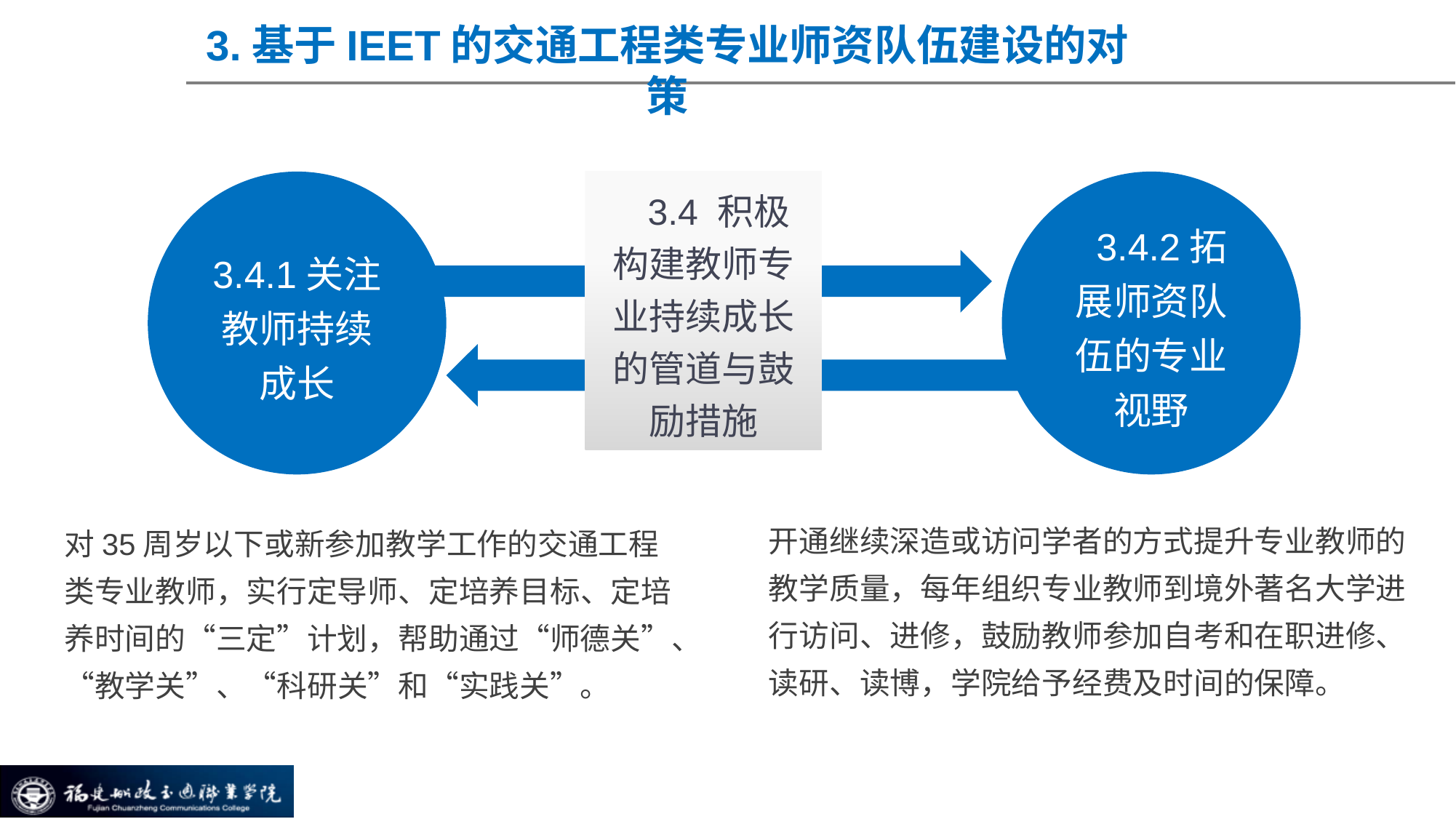

3.基于IEET的交通工程类专业师资队伍建设的对策
3.4.1关注教师持续成长
   3.4 积极构建教师专业持续成长的管道与鼓励措施
  3.4.2拓展师资队伍的专业视野

开通继续深造或访问学者的方式提升专业教师的教学质量，每年组织专业教师到境外著名大学进行访问、进修，鼓励教师参加自考和在职进修、读研、读博，学院给予经费及时间的保障。
对35周岁以下或新参加教学工作的交通工程类专业教师，实行定导师、定培养目标、定培养时间的“三定”计划，帮助通过“师德关”、“教学关”、“科研关”和“实践关”。